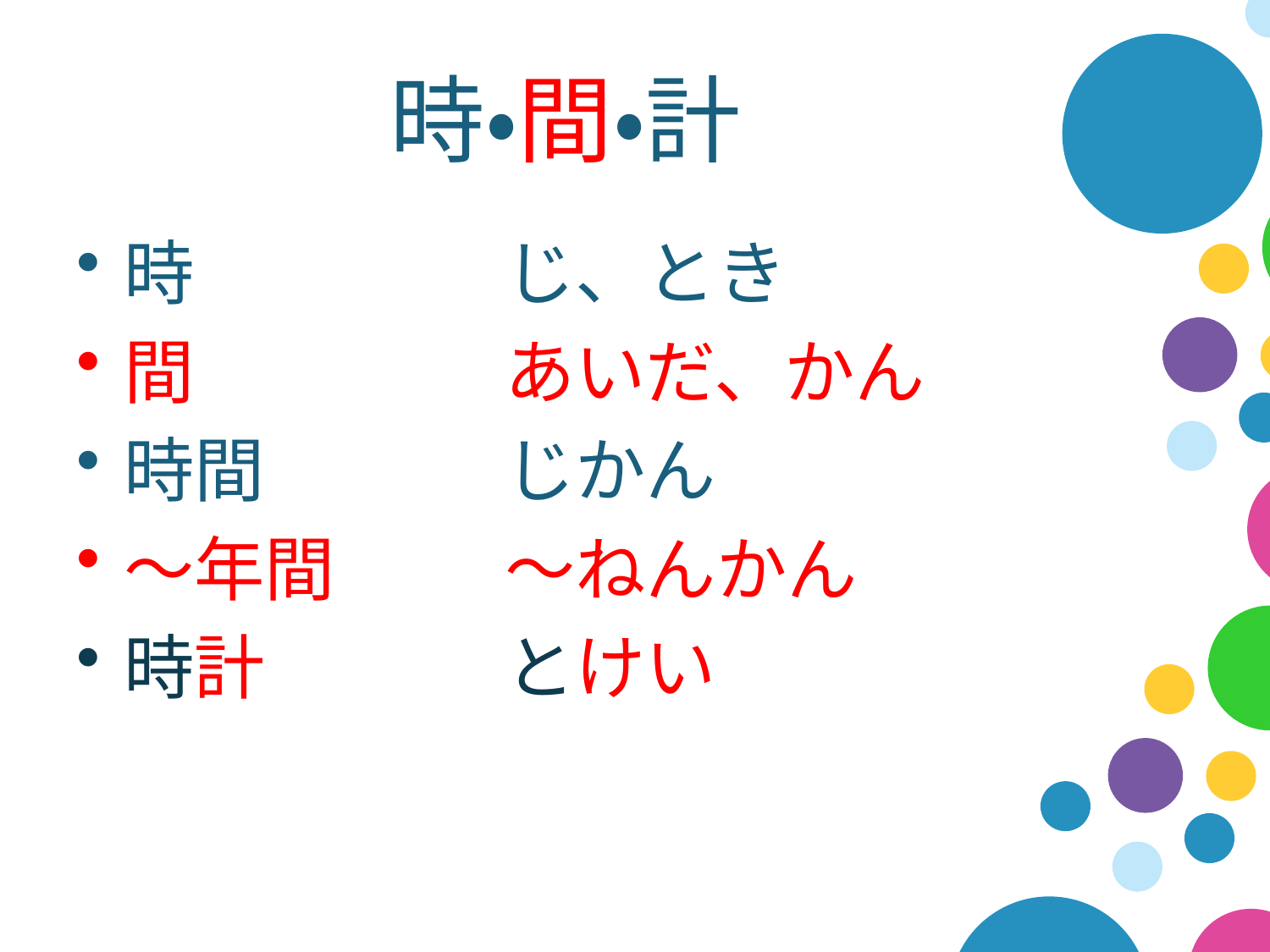

# 時・間・計
時			じ、とき
間			あいだ、かん
時間		じかん
～年間　	～ねんかん
時計		とけい